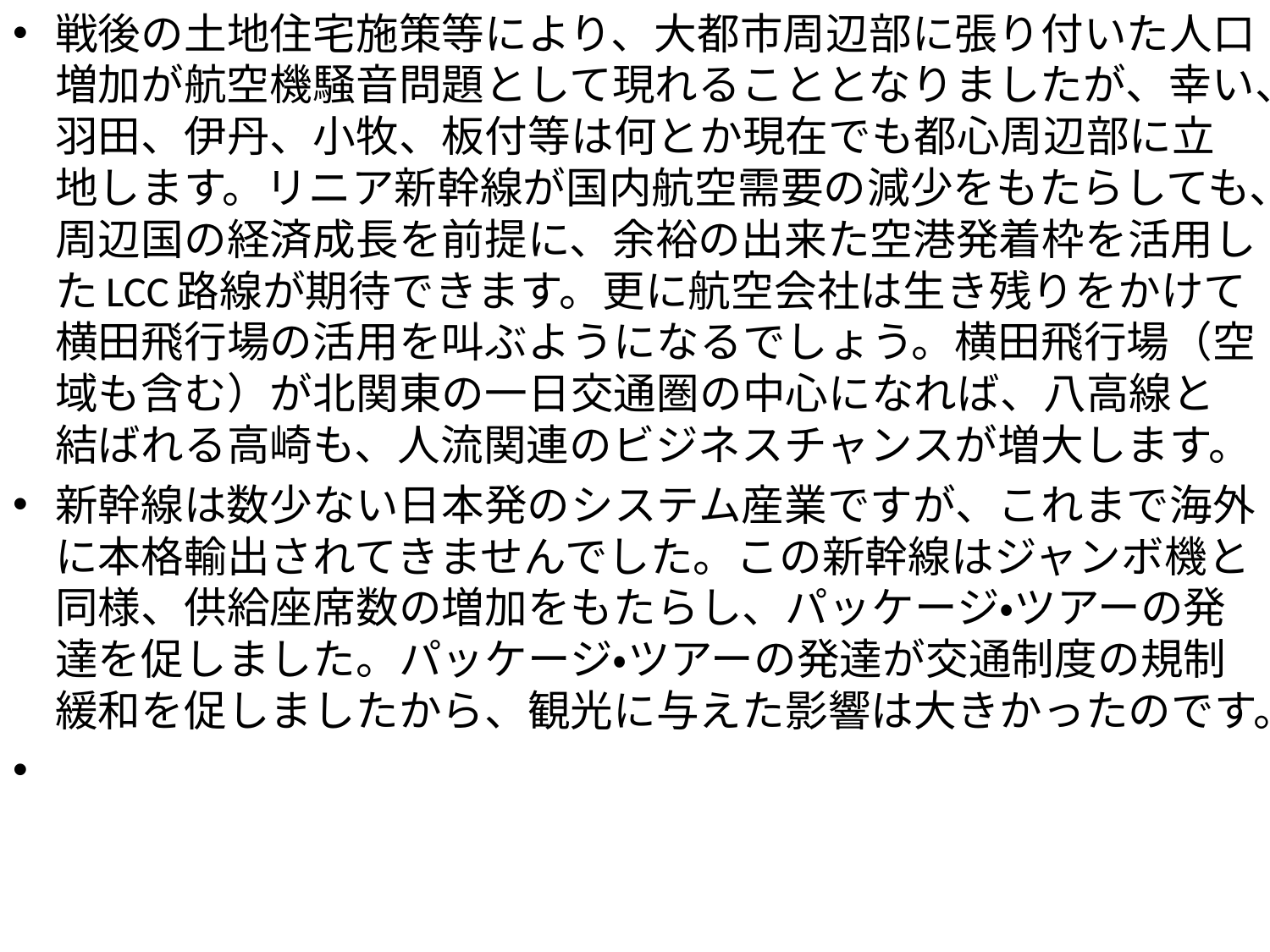

戦後の土地住宅施策等により、大都市周辺部に張り付いた人口増加が航空機騒音問題として現れることとなりましたが、幸い、羽田、伊丹、小牧、板付等は何とか現在でも都心周辺部に立地します。リニア新幹線が国内航空需要の減少をもたらしても、周辺国の経済成長を前提に、余裕の出来た空港発着枠を活用したLCC路線が期待できます。更に航空会社は生き残りをかけて横田飛行場の活用を叫ぶようになるでしょう。横田飛行場（空域も含む）が北関東の一日交通圏の中心になれば、八高線と結ばれる高崎も、人流関連のビジネスチャンスが増大します。
新幹線は数少ない日本発のシステム産業ですが、これまで海外に本格輸出されてきませんでした。この新幹線はジャンボ機と同様、供給座席数の増加をもたらし、パッケージ・ツアーの発達を促しました。パッケージ・ツアーの発達が交通制度の規制緩和を促しましたから、観光に与えた影響は大きかったのです。